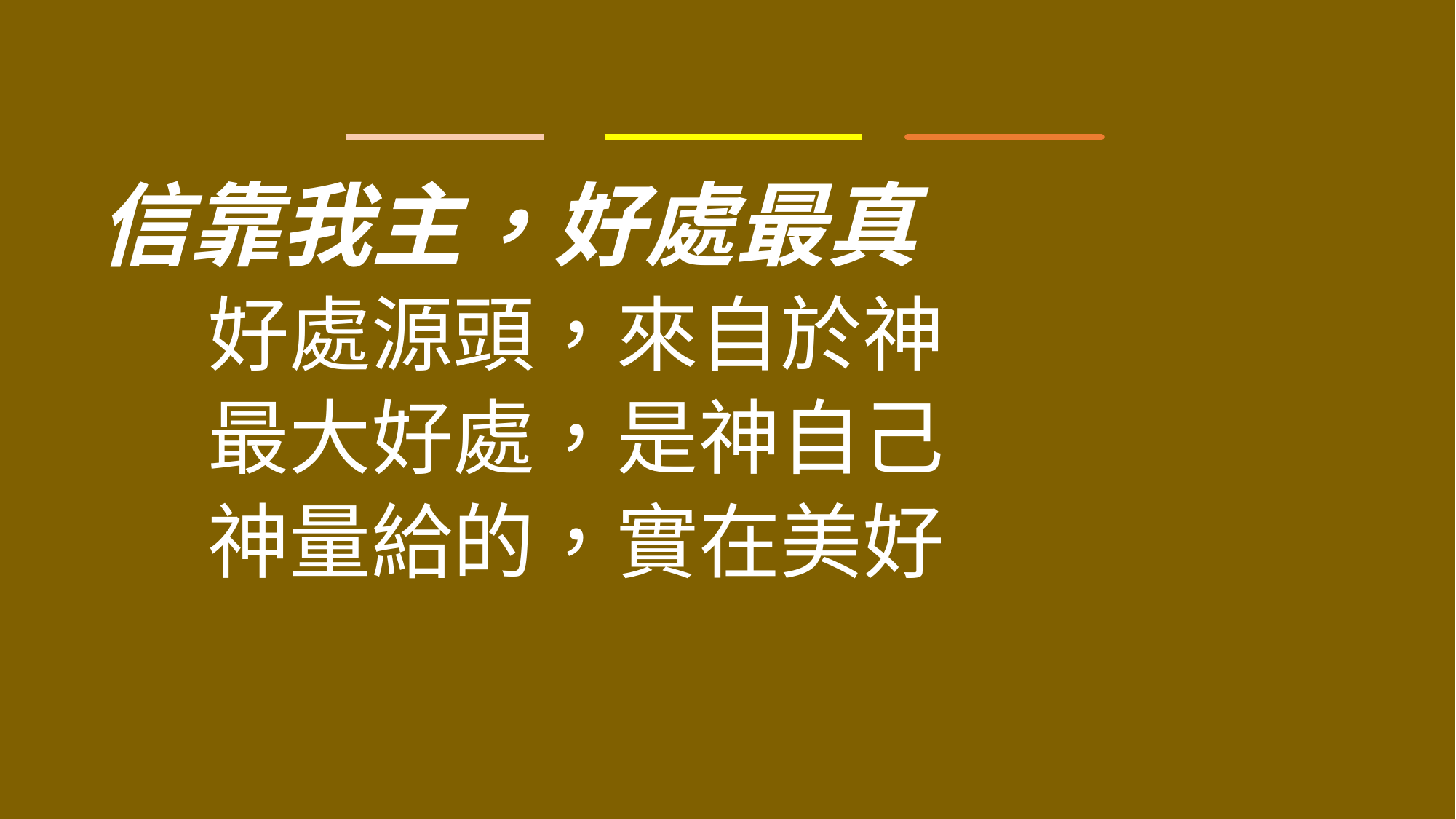

信靠我主，好處最真
	好處源頭，來自於神
	最大好處，是神自己
	神量給的，實在美好